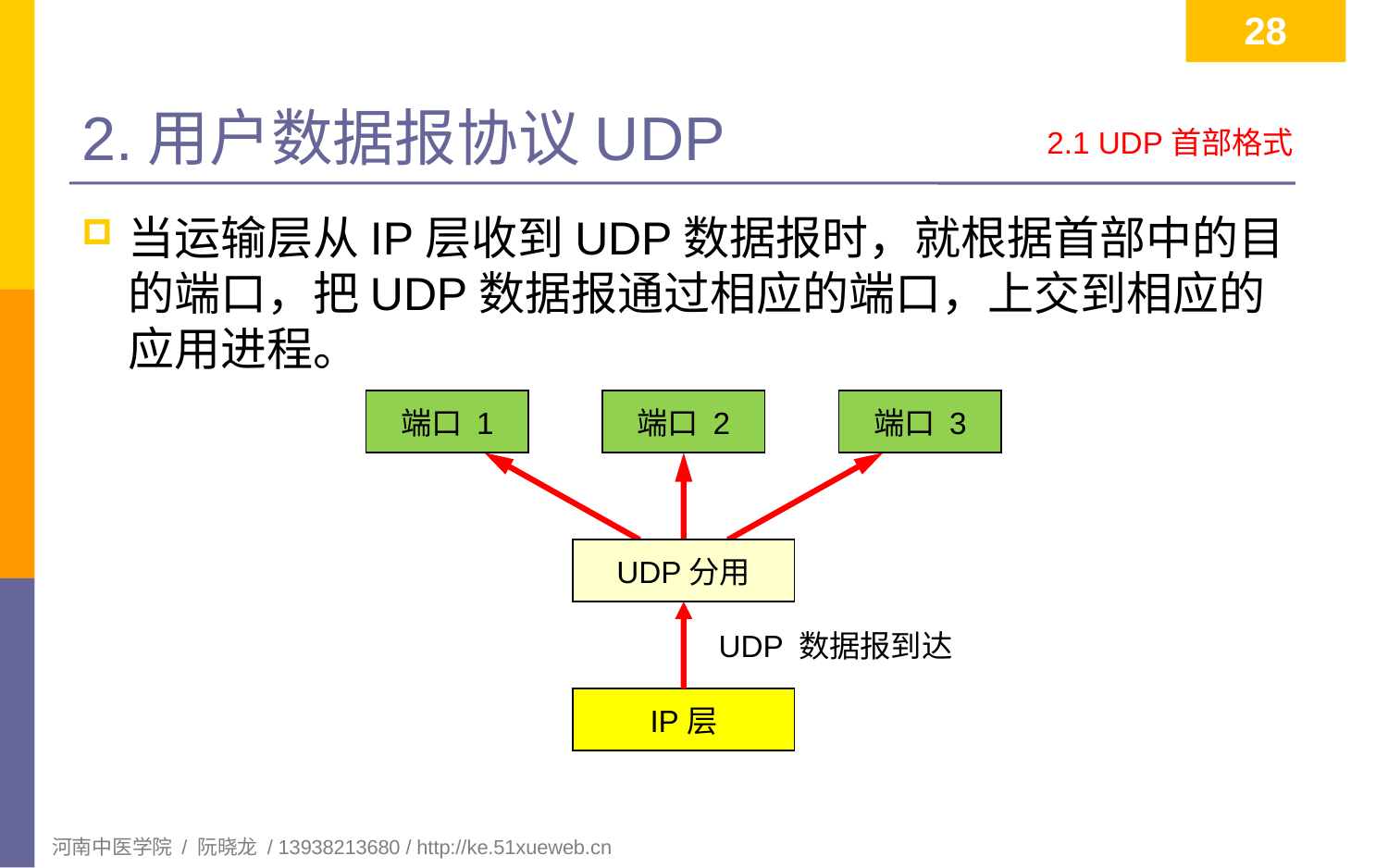

28
# 2.用户数据报协议UDP
2.1 UDP首部格式
当运输层从IP层收到UDP数据报时，就根据首部中的目的端口，把UDP数据报通过相应的端口，上交到相应的应用进程。
端口 1
端口 2
端口 3

UDP分用

UDP 数据报到达
IP层